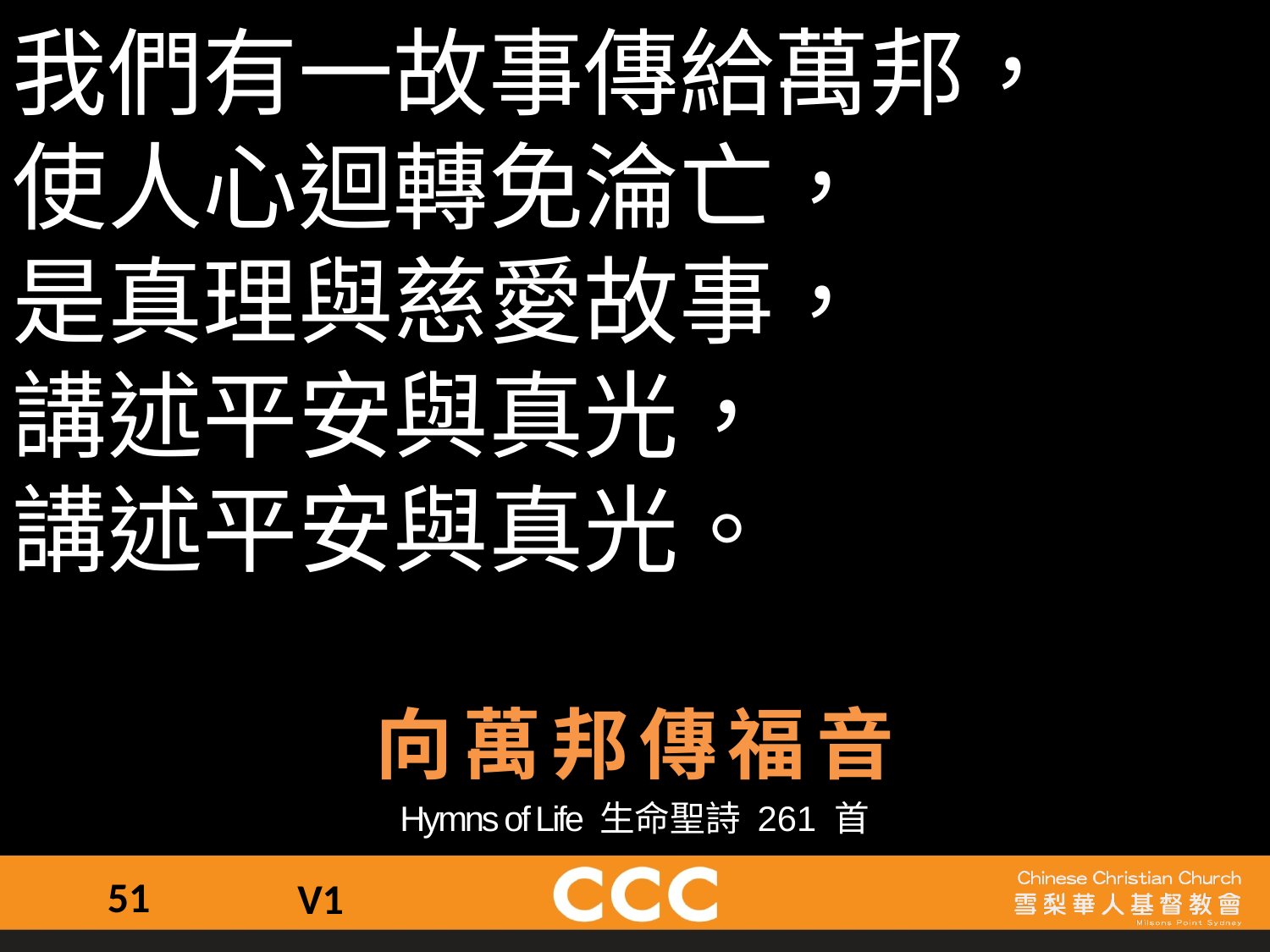

我們有一故事傳給萬邦，
使人心迴轉免淪亡，
是真理與慈愛故事，
講述平安與真光，
講述平安與真光。
向萬邦傳福音
Hymns of Life 生命聖詩 261 首
51
V1